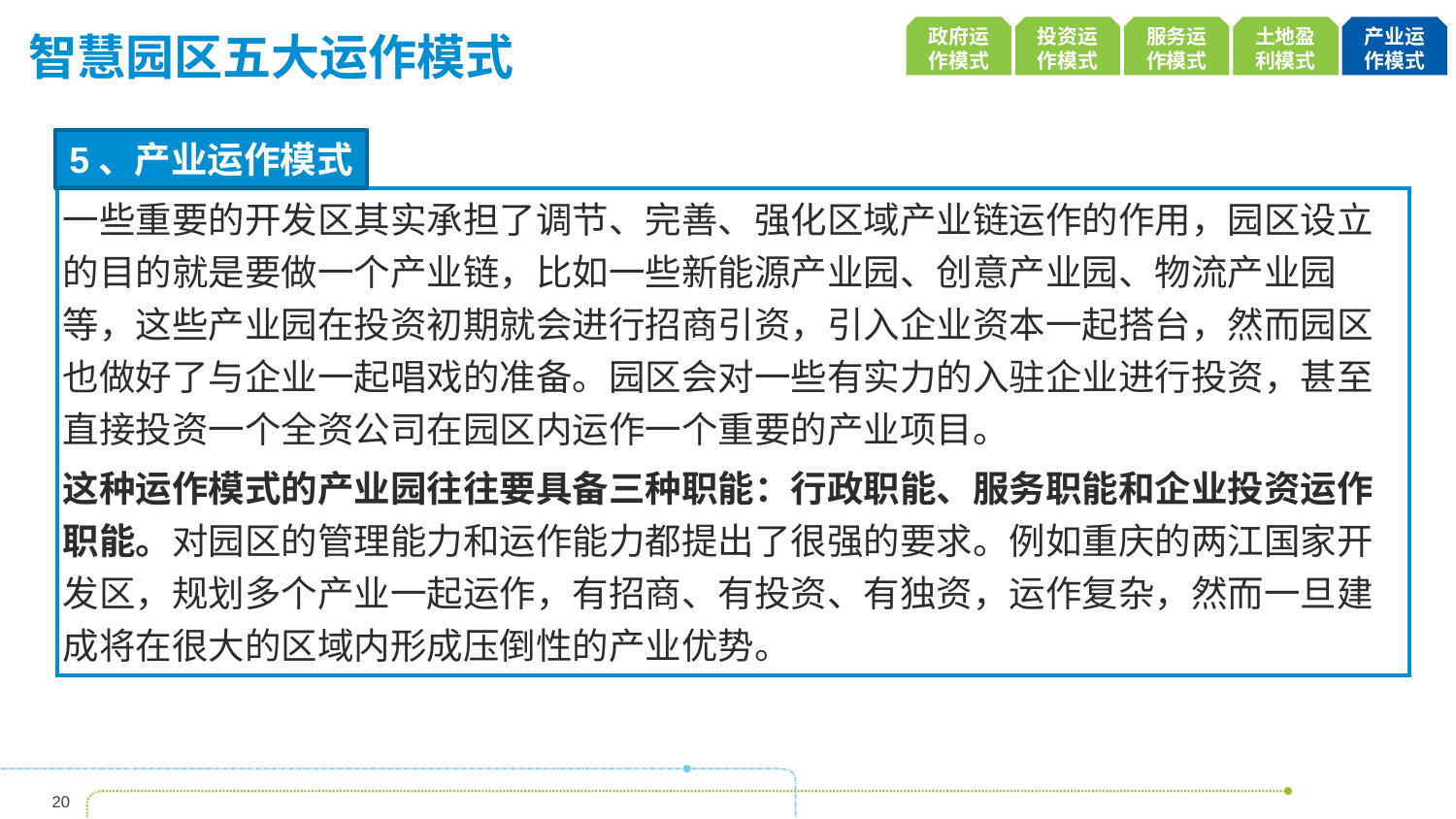

政府运作模式
投资运作模式
服务运作模式
土地盈利模式
产业运作模式
# 智慧园区五大运作模式
5、产业运作模式
一些重要的开发区其实承担了调节、完善、强化区域产业链运作的作用，园区设立的目的就是要做一个产业链，比如一些新能源产业园、创意产业园、物流产业园等，这些产业园在投资初期就会进行招商引资，引入企业资本一起搭台，然而园区也做好了与企业一起唱戏的准备。园区会对一些有实力的入驻企业进行投资，甚至直接投资一个全资公司在园区内运作一个重要的产业项目。
这种运作模式的产业园往往要具备三种职能：行政职能、服务职能和企业投资运作职能。对园区的管理能力和运作能力都提出了很强的要求。例如重庆的两江国家开发区，规划多个产业一起运作，有招商、有投资、有独资，运作复杂，然而一旦建成将在很大的区域内形成压倒性的产业优势。